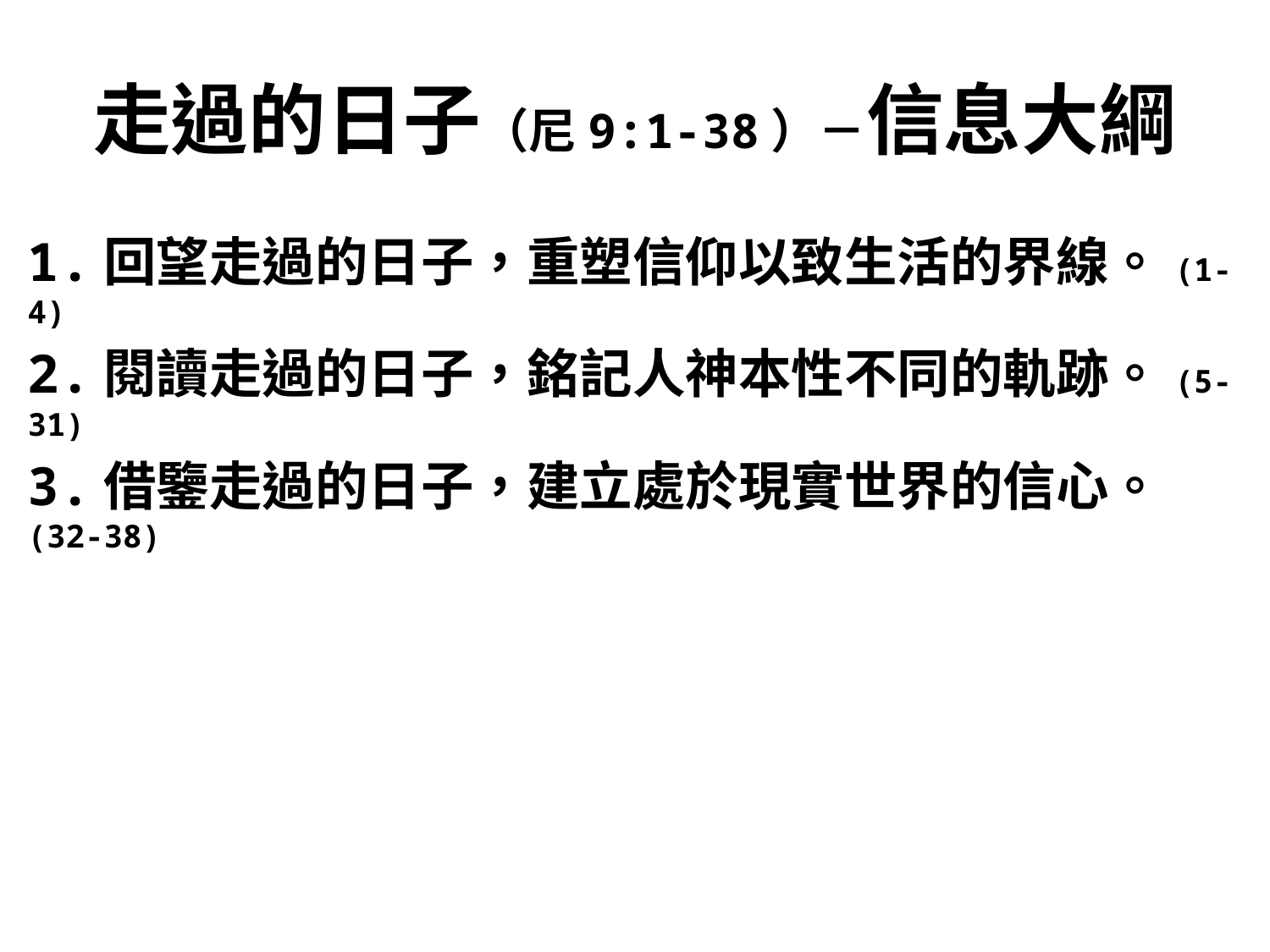

# 走過的日子（尼9:1-38）－信息大綱
1.回望走過的日子，重塑信仰以致生活的界線。(1-4)
2.閱讀走過的日子，銘記人神本性不同的軌跡。(5-31)
3.借鑒走過的日子，建立處於現實世界的信心。(32-38)